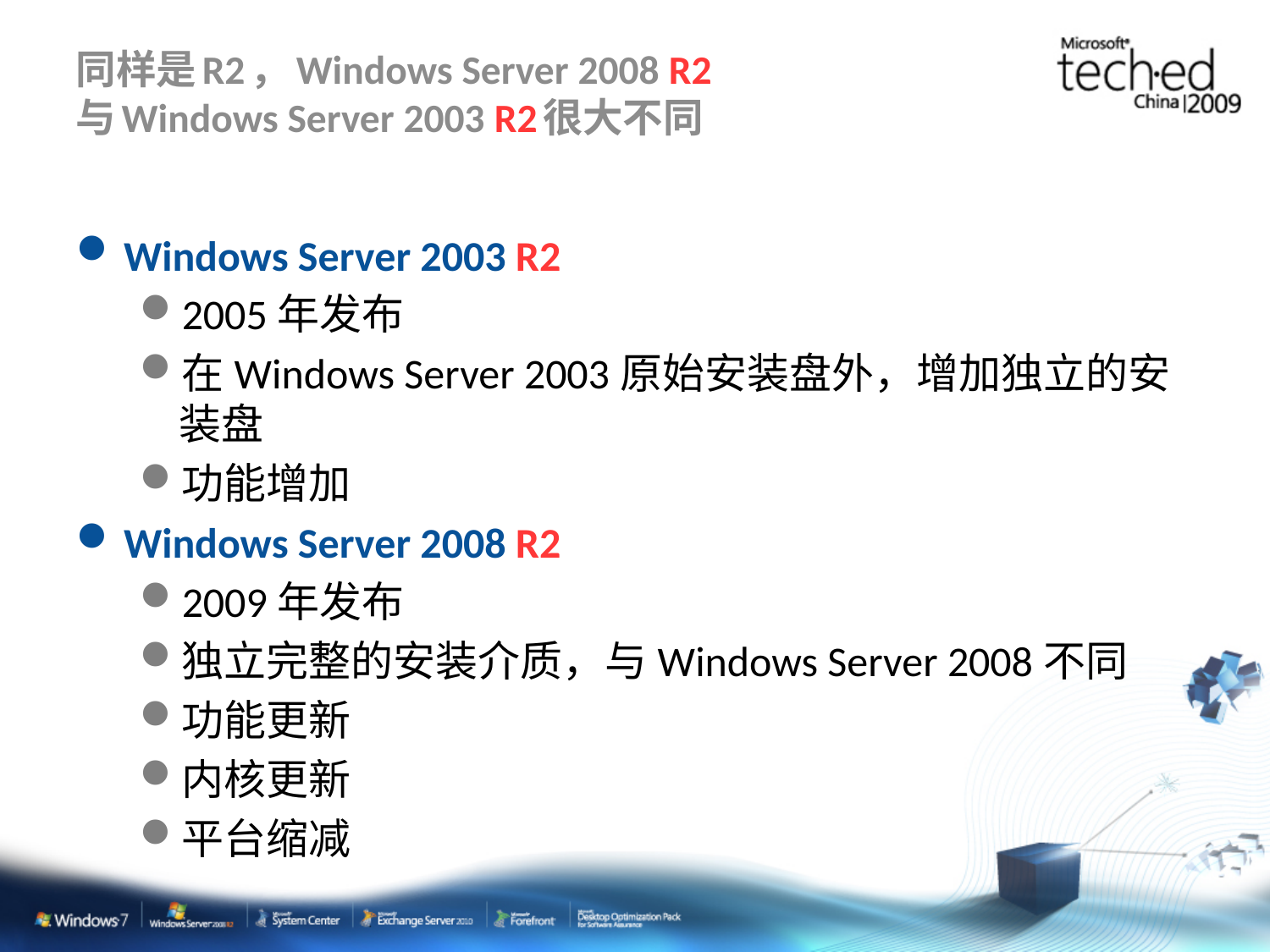

# 同样是R2，Windows Server 2008 R2 与Windows Server 2003 R2很大不同
Windows Server 2003 R2
2005年发布
在Windows Server 2003原始安装盘外，增加独立的安装盘
功能增加
Windows Server 2008 R2
2009年发布
独立完整的安装介质，与Windows Server 2008不同
功能更新
内核更新
平台缩减